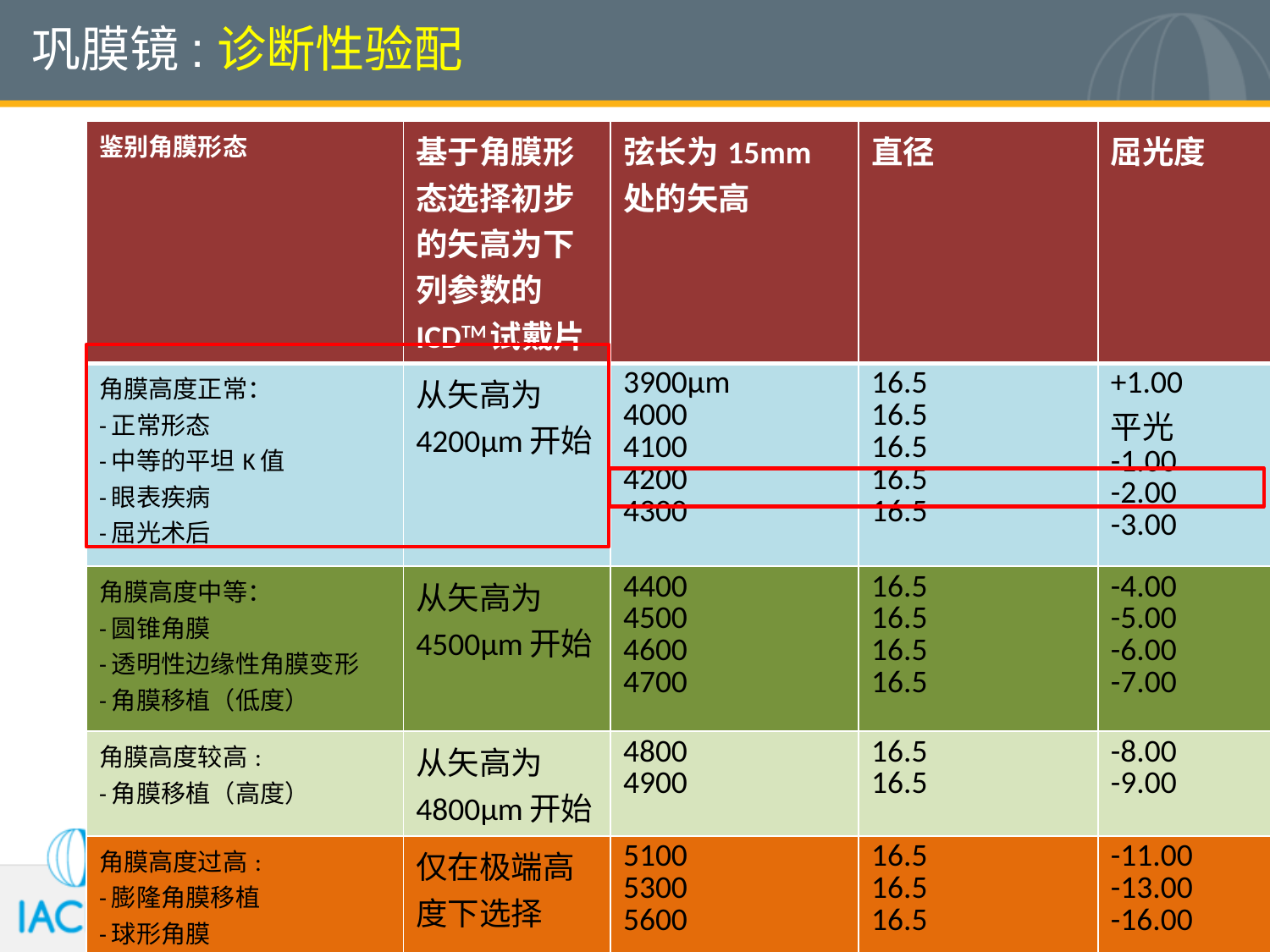

# 巩膜镜:诊断性验配
| 鉴别角膜形态 | 基于角膜形态选择初步的矢高为下列参数的ICDTM试戴片 | 弦长为15mm处的矢高 | 直径 | 屈光度 |
| --- | --- | --- | --- | --- |
| 角膜高度正常： -正常形态 -中等的平坦K值 -眼表疾病 -屈光术后 | 从矢高为4200µm开始 | 3900µm 4000 4100 4200 4300 | 16.5 16.5 16.5 16.5 16.5 | +1.00 平光 -1.00 -2.00 -3.00 |
| 角膜高度中等： -圆锥角膜 -透明性边缘性角膜变形 -角膜移植（低度） | 从矢高为4500µm开始 | 4400 4500 4600 4700 | 16.5 16.5 16.5 16.5 | -4.00 -5.00 -6.00 -7.00 |
| 角膜高度较高: -角膜移植（高度） | 从矢高为4800µm开始 | 4800 4900 | 16.5 16.5 | -8.00 -9.00 |
| 角膜高度过高: -膨隆角膜移植 -球形角膜 | 仅在极端高度下选择 | 5100 5300 5600 | 16.5 16.5 16.5 | -11.00 -13.00 -16.00 |